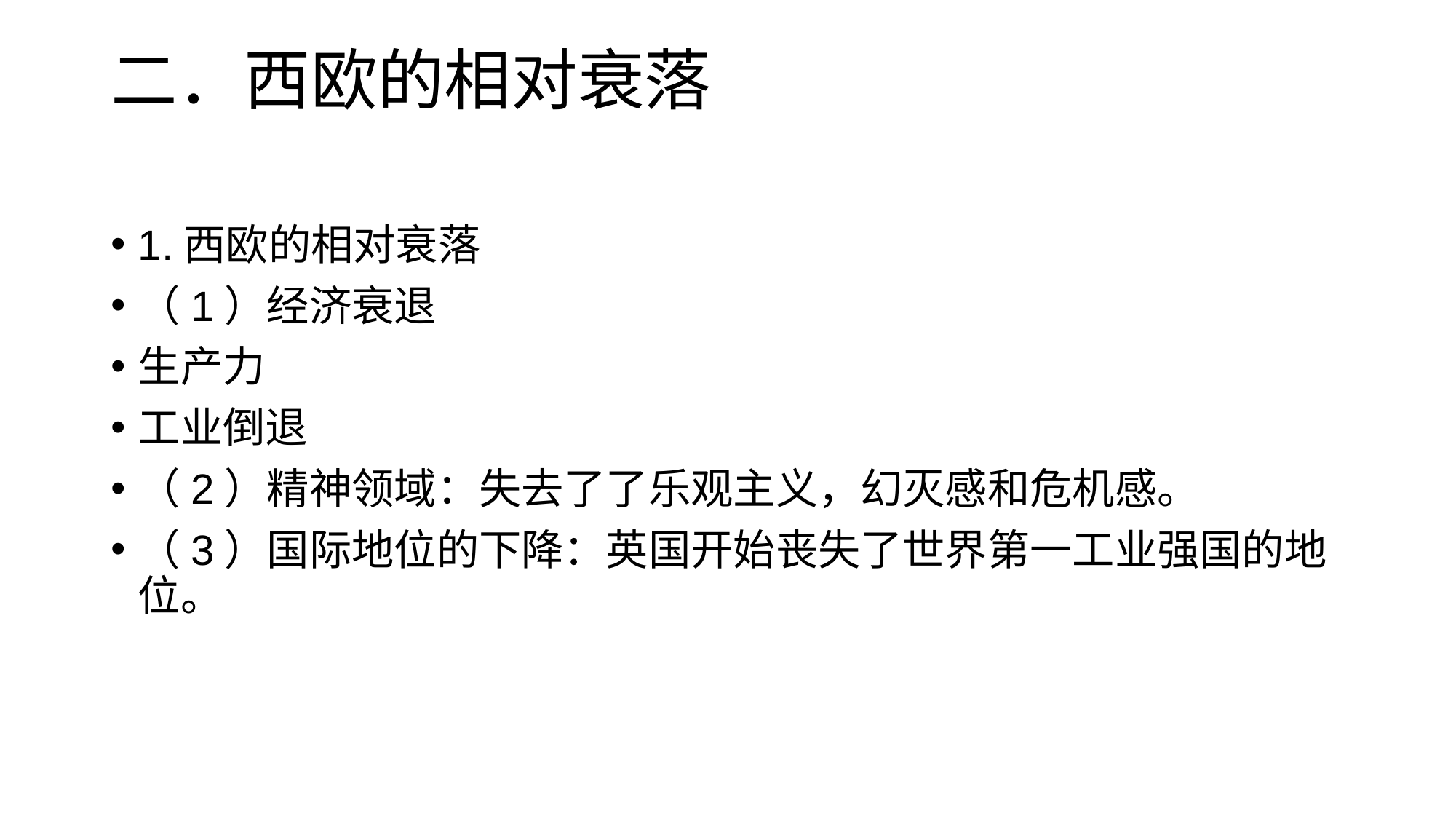

# 二．西欧的相对衰落
1.西欧的相对衰落
（1）经济衰退
生产力
工业倒退
（2）精神领域：失去了了乐观主义，幻灭感和危机感。
（3）国际地位的下降：英国开始丧失了世界第一工业强国的地位。